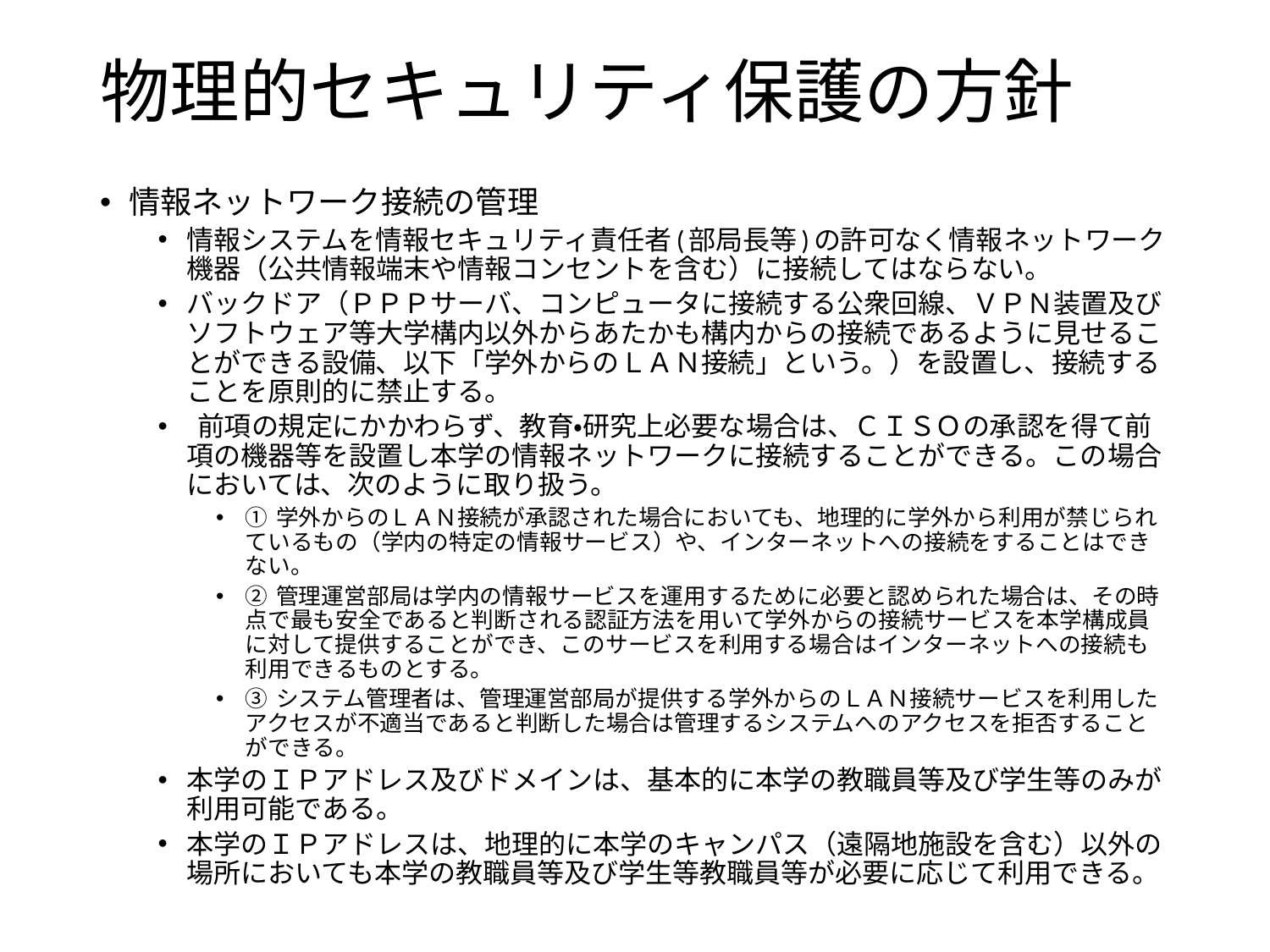

# 物理的セキュリティ保護の方針
情報ネットワーク接続の管理
情報システムを情報セキュリティ責任者(部局長等)の許可なく情報ネットワーク機器（公共情報端末や情報コンセントを含む）に接続してはならない。
バックドア（ＰＰＰサーバ、コンピュータに接続する公衆回線、ＶＰＮ装置及びソフトウェア等大学構内以外からあたかも構内からの接続であるように見せることができる設備、以下「学外からのＬＡＮ接続」という。）を設置し、接続することを原則的に禁止する。
 前項の規定にかかわらず、教育・研究上必要な場合は、ＣＩＳＯの承認を得て前項の機器等を設置し本学の情報ネットワークに接続することができる。この場合においては、次のように取り扱う。
① 学外からのＬＡＮ接続が承認された場合においても、地理的に学外から利用が禁じられているもの（学内の特定の情報サービス）や、インターネットへの接続をすることはできない。
② 管理運営部局は学内の情報サービスを運用するために必要と認められた場合は、その時点で最も安全であると判断される認証方法を用いて学外からの接続サービスを本学構成員に対して提供することができ、このサービスを利用する場合はインターネットへの接続も利用できるものとする。
③ システム管理者は、管理運営部局が提供する学外からのＬＡＮ接続サービスを利用したアクセスが不適当であると判断した場合は管理するシステムへのアクセスを拒否することができる。
本学のＩＰアドレス及びドメインは、基本的に本学の教職員等及び学生等のみが利用可能である。
本学のＩＰアドレスは、地理的に本学のキャンパス（遠隔地施設を含む）以外の場所においても本学の教職員等及び学生等教職員等が必要に応じて利用できる。